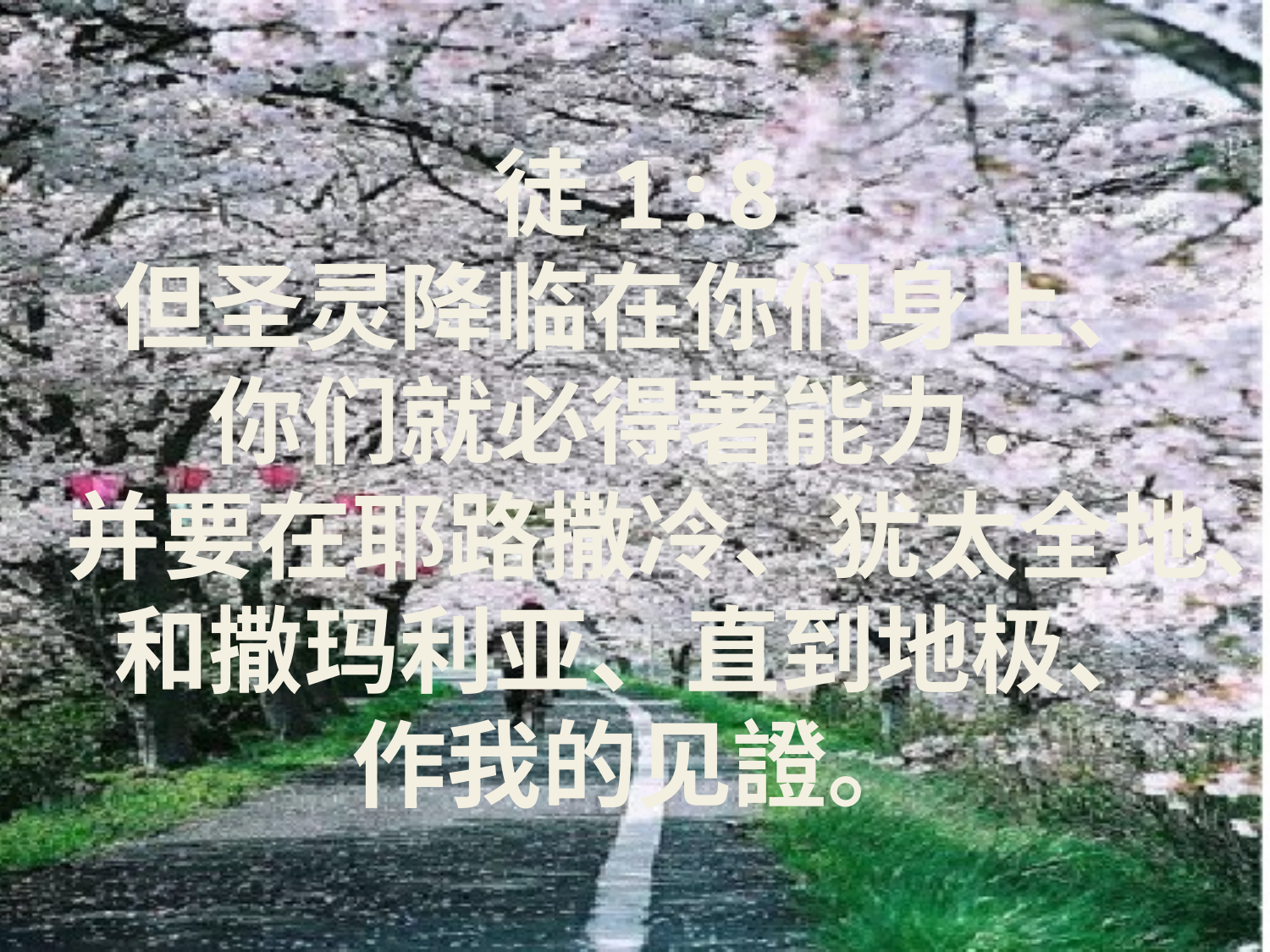

# 徒1:8 但圣灵降临在你们身上、 你们就必得著能力． 并要在耶路撒冷、犹太全地、和撒玛利亚、直到地极、 作我的见證。